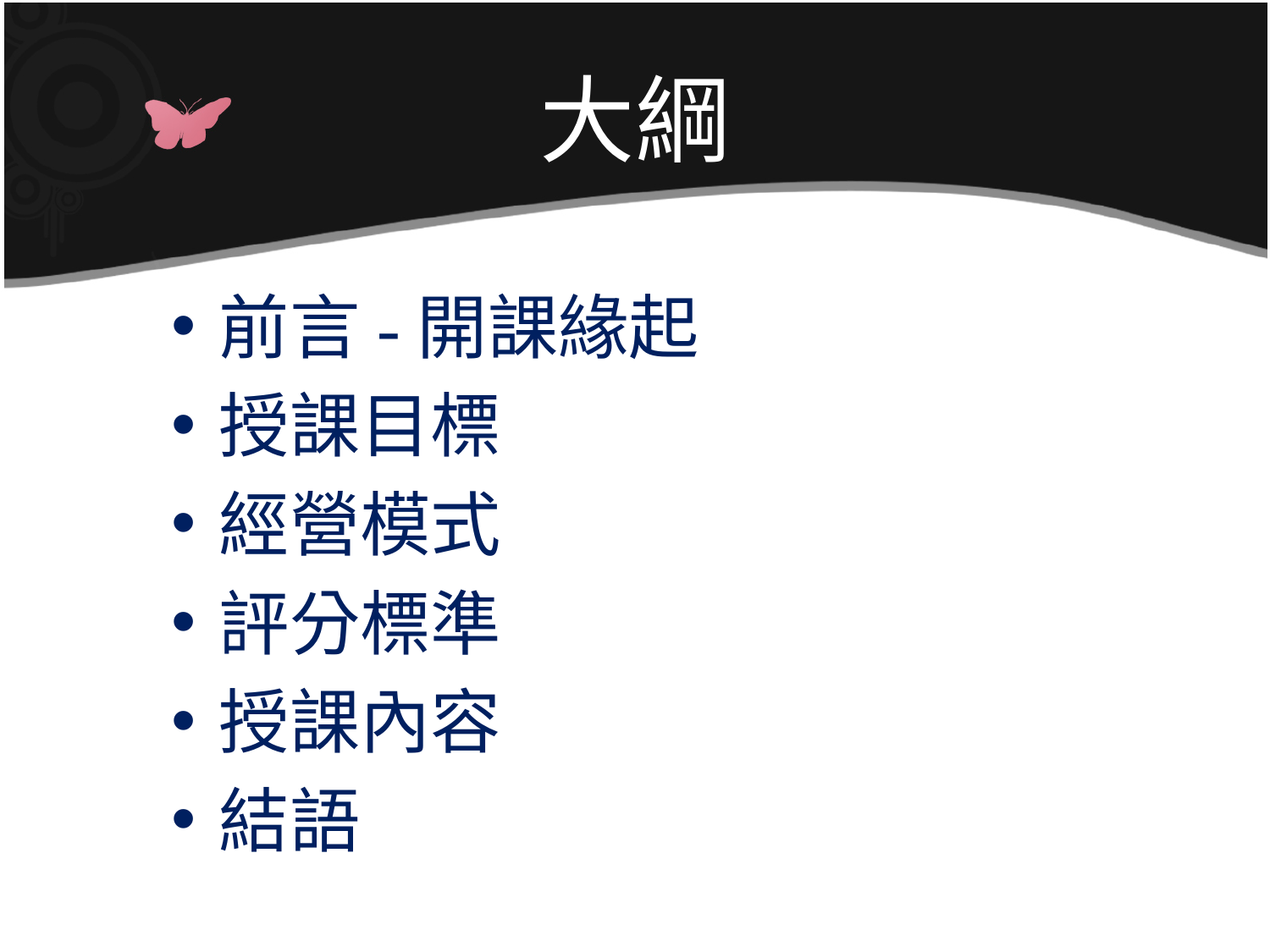

# 大綱
前言-開課緣起
授課目標
經營模式
評分標準
授課內容
結語